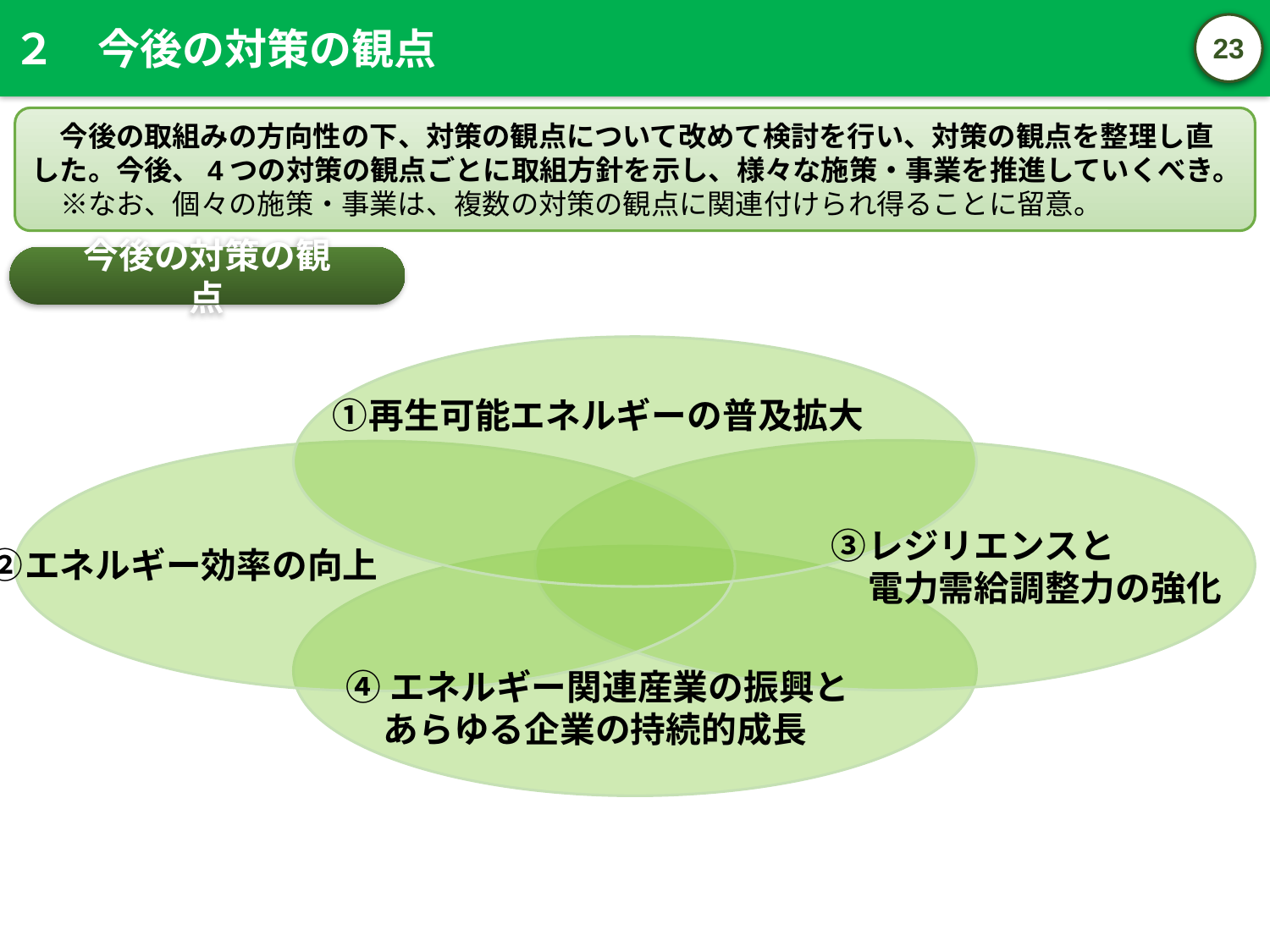

２　今後の対策の観点
23
　今後の取組みの方向性の下、対策の観点について改めて検討を行い、対策の観点を整理し直した。今後、4つの対策の観点ごとに取組方針を示し、様々な施策・事業を推進していくべき。
　※なお、個々の施策・事業は、複数の対策の観点に関連付けられ得ることに留意。
今後の対策の観点

①	再生可能エネルギーの普及拡大

③	レジリエンスと
電力需給調整力の強化
②	エネルギー効率の向上

④エネルギー関連産業の振興と
あらゆる企業の持続的成長